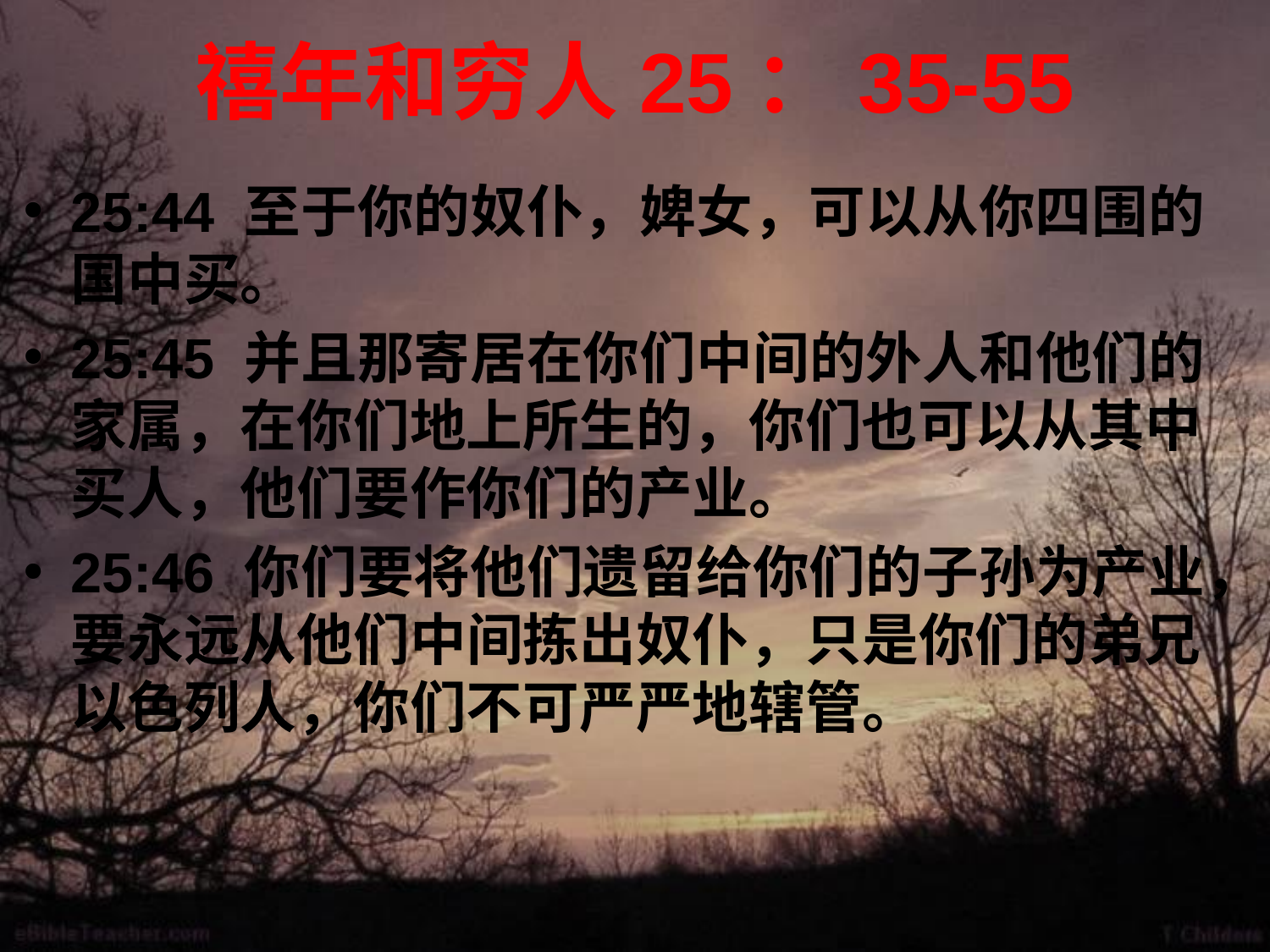

# 禧年和穷人25：35-55
25:44 至于你的奴仆，婢女，可以从你四围的国中买。
25:45 并且那寄居在你们中间的外人和他们的家属，在你们地上所生的，你们也可以从其中买人，他们要作你们的产业。
25:46 你们要将他们遗留给你们的子孙为产业，要永远从他们中间拣出奴仆，只是你们的弟兄以色列人，你们不可严严地辖管。